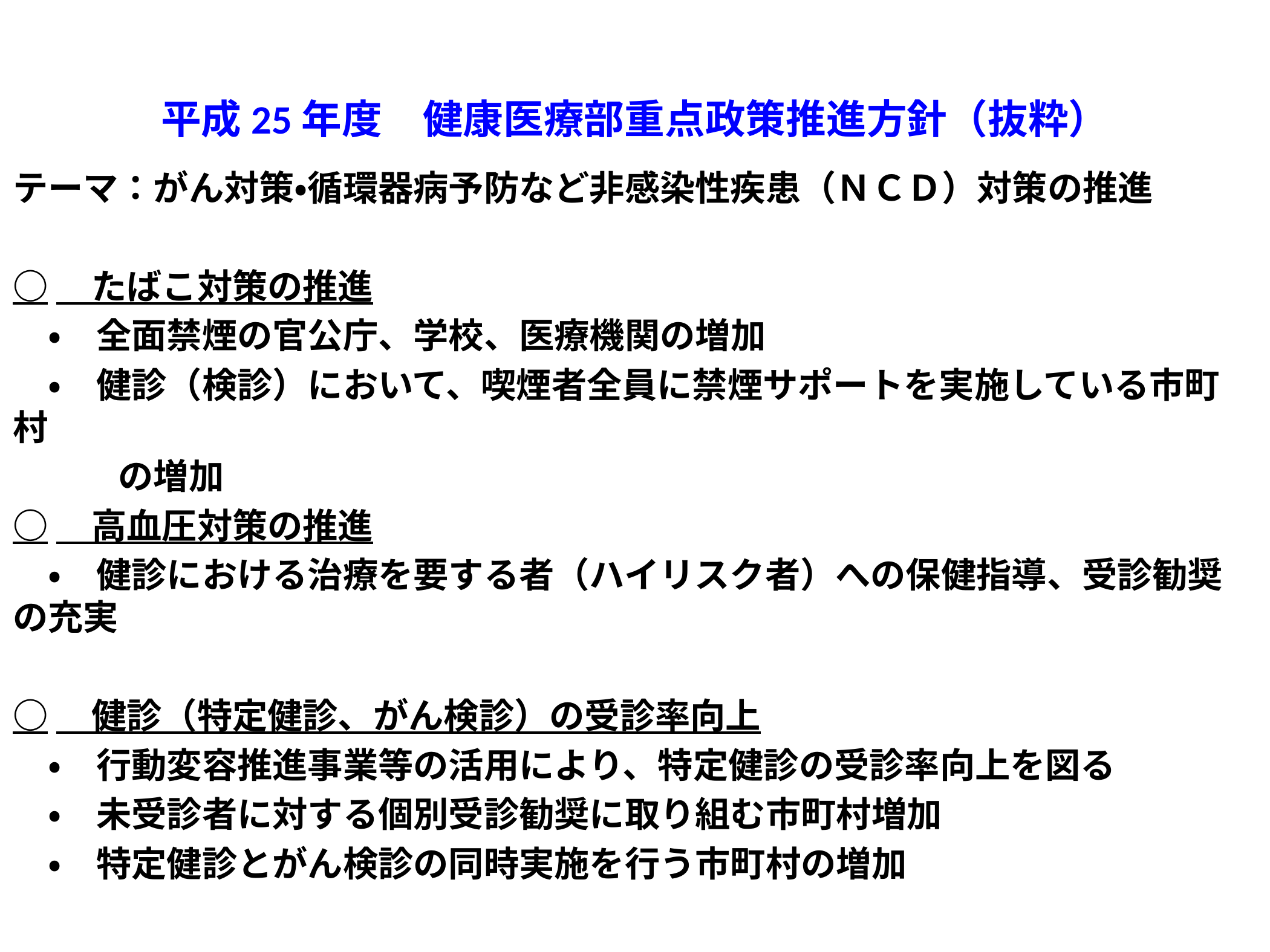

# 平成25年度　健康医療部重点政策推進方針（抜粋）
テーマ：がん対策・循環器病予防など非感染性疾患（ＮＣＤ）対策の推進

○　たばこ対策の推進
　・　全面禁煙の官公庁、学校、医療機関の増加
　・　健診（検診）において、喫煙者全員に禁煙サポートを実施している市町村
　　　の増加
○　高血圧対策の推進
　・　健診における治療を要する者（ハイリスク者）への保健指導、受診勧奨の充実

○　健診（特定健診、がん検診）の受診率向上
　・　行動変容推進事業等の活用により、特定健診の受診率向上を図る
　・　未受診者に対する個別受診勧奨に取り組む市町村増加
　・　特定健診とがん検診の同時実施を行う市町村の増加